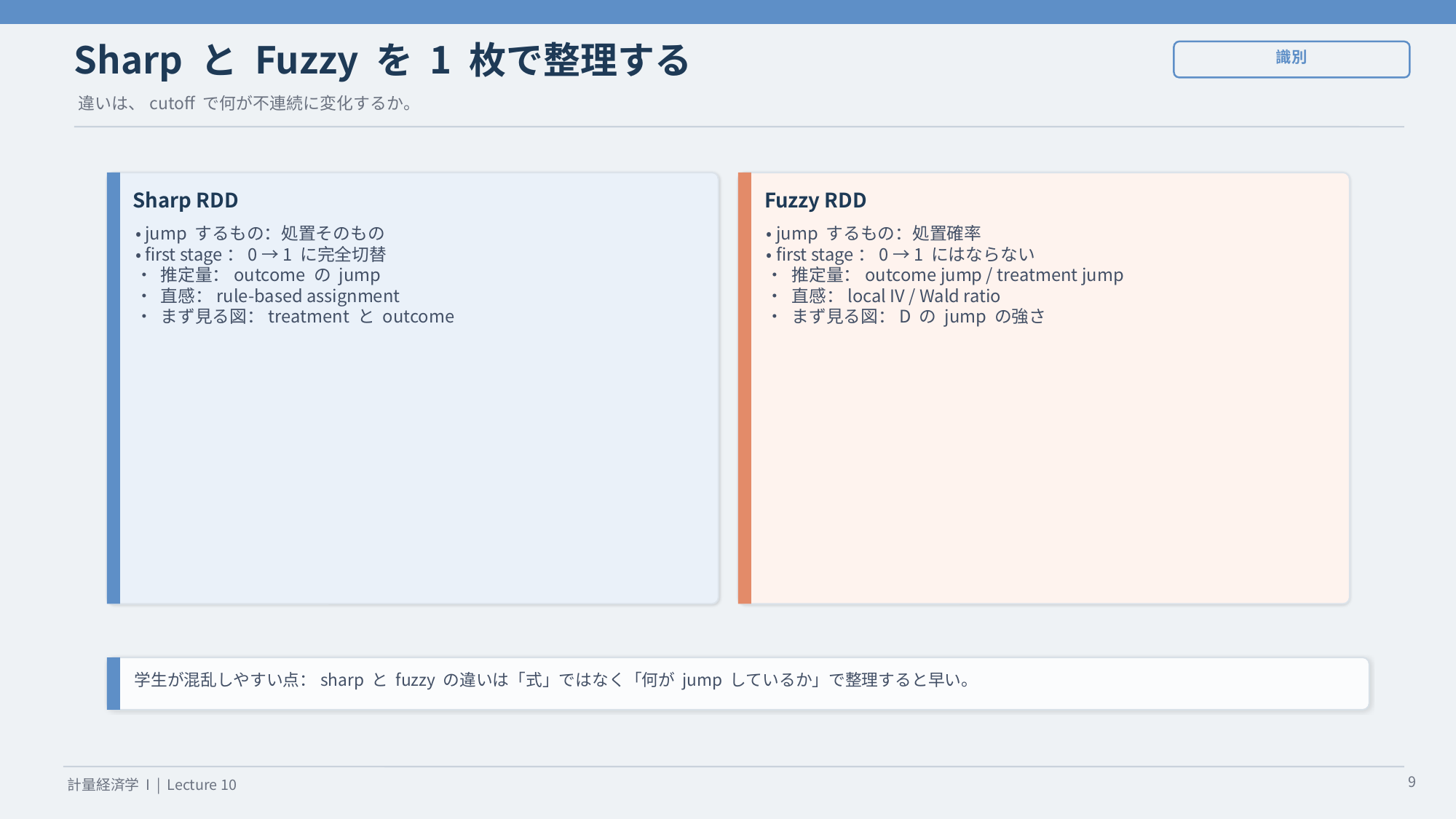

Sharp と Fuzzy を 1 枚で整理する

識別
違いは、cutoff で何が不連続に変化するか。

Sharp RDD
Fuzzy RDD
• jump するもの：処置そのもの
• first stage：0 → 1 に完全切替
• 推定量：outcome の jump
• 直感：rule-based assignment
• まず見る図：treatment と outcome
• jump するもの：処置確率
• first stage：0 → 1 にはならない
• 推定量：outcome jump / treatment jump
• 直感：local IV / Wald ratio
• まず見る図：D の jump の強さ

学生が混乱しやすい点：sharp と fuzzy の違いは「式」ではなく「何が jump しているか」で整理すると早い。

9
計量経済学 I  |  Lecture 10